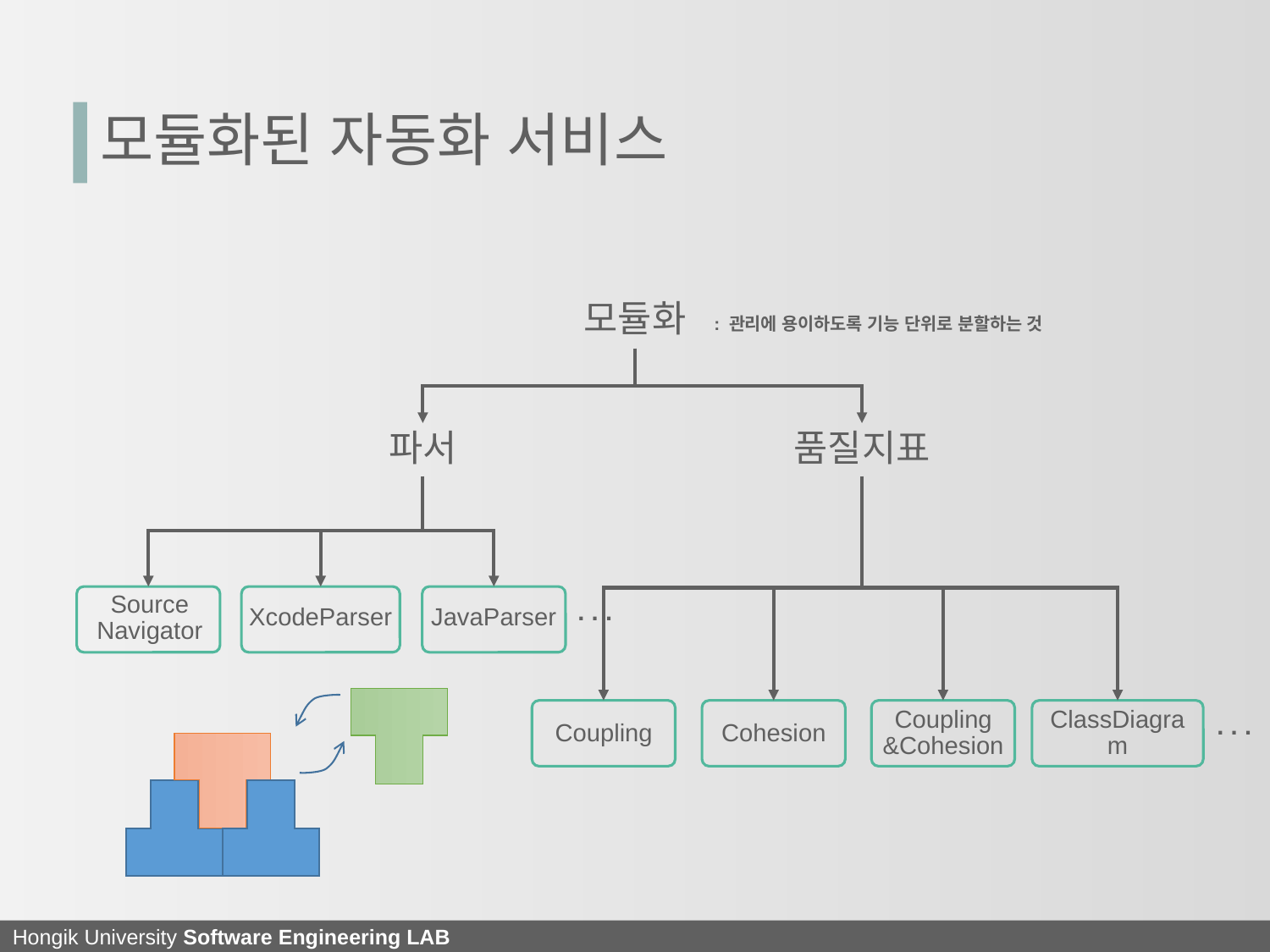

# 모듈화된 자동화 서비스
모듈화
: 관리에 용이하도록 기능 단위로 분할하는 것
파서
품질지표

. . .
Source Navigator
XcodeParser
JavaParser

. . .
Coupling
Cohesion
Coupling
&Cohesion
ClassDiagram